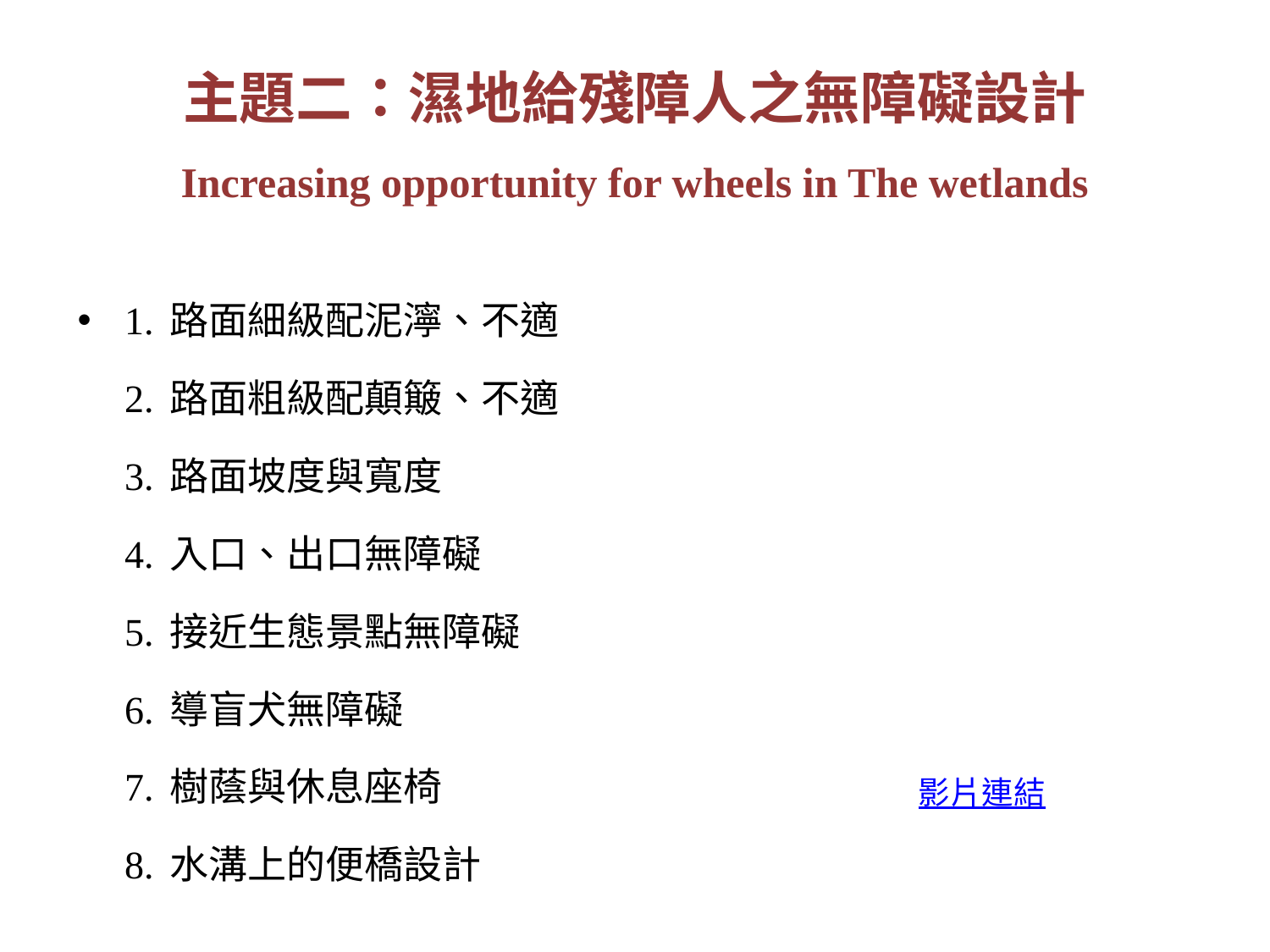

# 主題二：濕地給殘障人之無障礙設計 Increasing opportunity for wheels in The wetlands
1. 路面細級配泥濘、不適
2. 路面粗級配顛簸、不適
3. 路面坡度與寬度
4. 入口、出口無障礙
5. 接近生態景點無障礙
6. 導盲犬無障礙
7. 樹蔭與休息座椅
8. 水溝上的便橋設計

影片連結